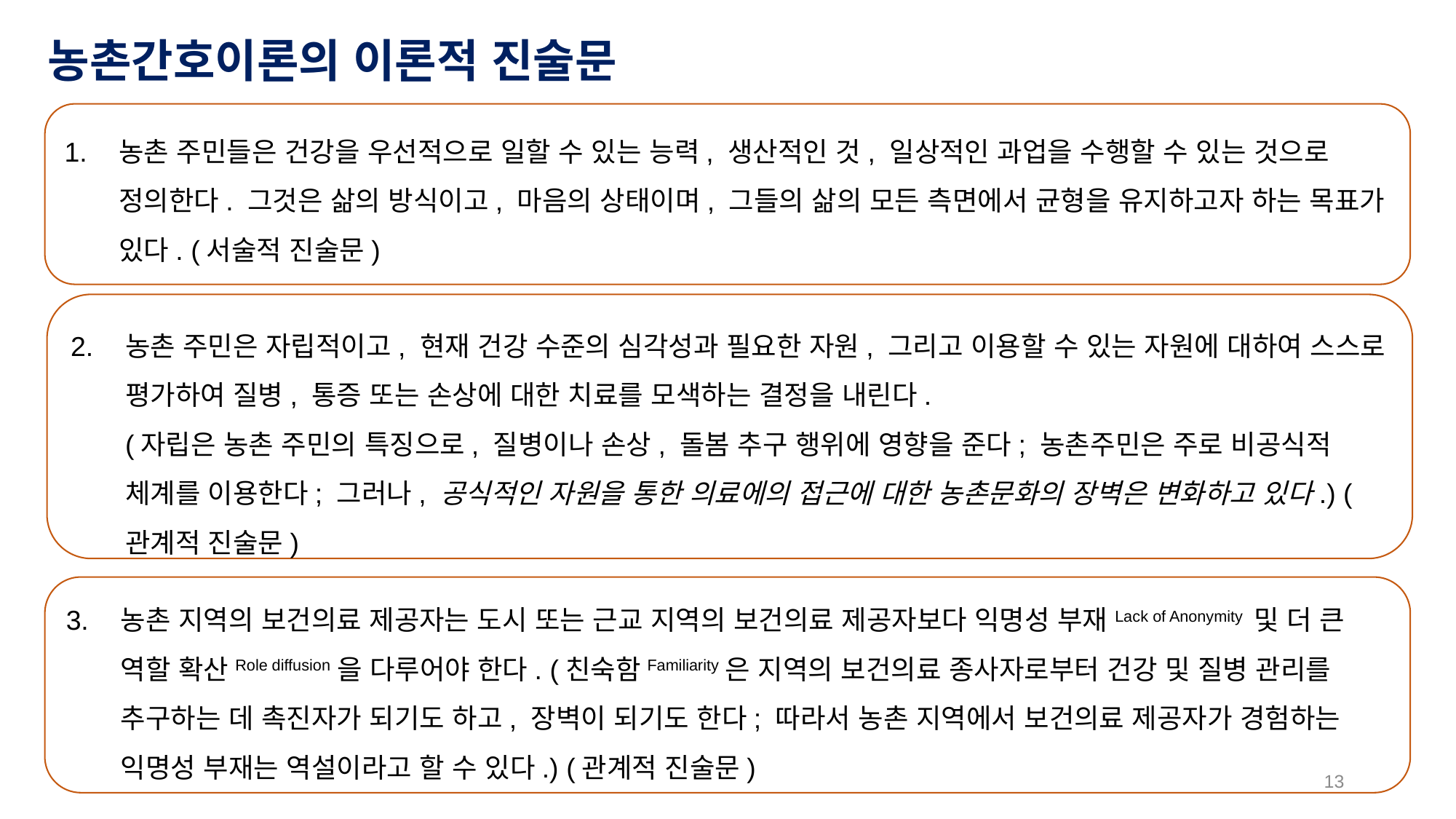

농촌간호이론의 이론적 진술문
농촌 주민들은 건강을 우선적으로 일할 수 있는 능력, 생산적인 것, 일상적인 과업을 수행할 수 있는 것으로 정의한다. 그것은 삶의 방식이고, 마음의 상태이며, 그들의 삶의 모든 측면에서 균형을 유지하고자 하는 목표가 있다. (서술적 진술문)
농촌 주민은 자립적이고, 현재 건강 수준의 심각성과 필요한 자원, 그리고 이용할 수 있는 자원에 대하여 스스로 평가하여 질병, 통증 또는 손상에 대한 치료를 모색하는 결정을 내린다.
(자립은 농촌 주민의 특징으로, 질병이나 손상, 돌봄 추구 행위에 영향을 준다; 농촌주민은 주로 비공식적 체계를 이용한다; 그러나, 공식적인 자원을 통한 의료에의 접근에 대한 농촌문화의 장벽은 변화하고 있다.) (관계적 진술문)
농촌 지역의 보건의료 제공자는 도시 또는 근교 지역의 보건의료 제공자보다 익명성 부재Lack of Anonymity 및 더 큰 역할 확산Role diffusion을 다루어야 한다. (친숙함Familiarity은 지역의 보건의료 종사자로부터 건강 및 질병 관리를 추구하는 데 촉진자가 되기도 하고, 장벽이 되기도 한다; 따라서 농촌 지역에서 보건의료 제공자가 경험하는 익명성 부재는 역설이라고 할 수 있다.) (관계적 진술문)
13